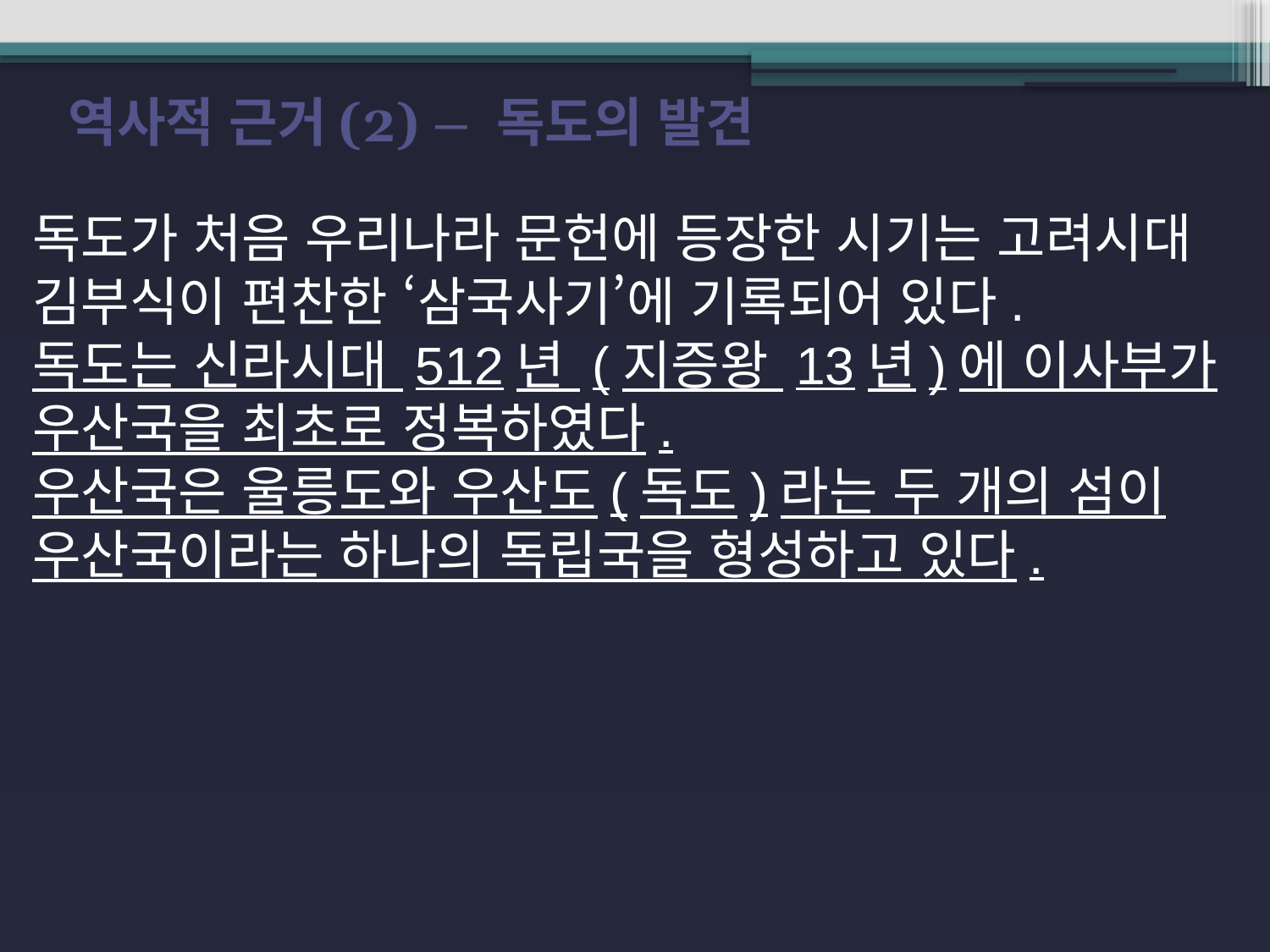

역사적 근거(2) – 독도의 발견
독도가 처음 우리나라 문헌에 등장한 시기는 고려시대 김부식이 편찬한 ‘삼국사기’에 기록되어 있다.
독도는 신라시대 512년 (지증왕 13년)에 이사부가 우산국을 최초로 정복하였다.
우산국은 울릉도와 우산도(독도)라는 두 개의 섬이 우산국이라는 하나의 독립국을 형성하고 있다.